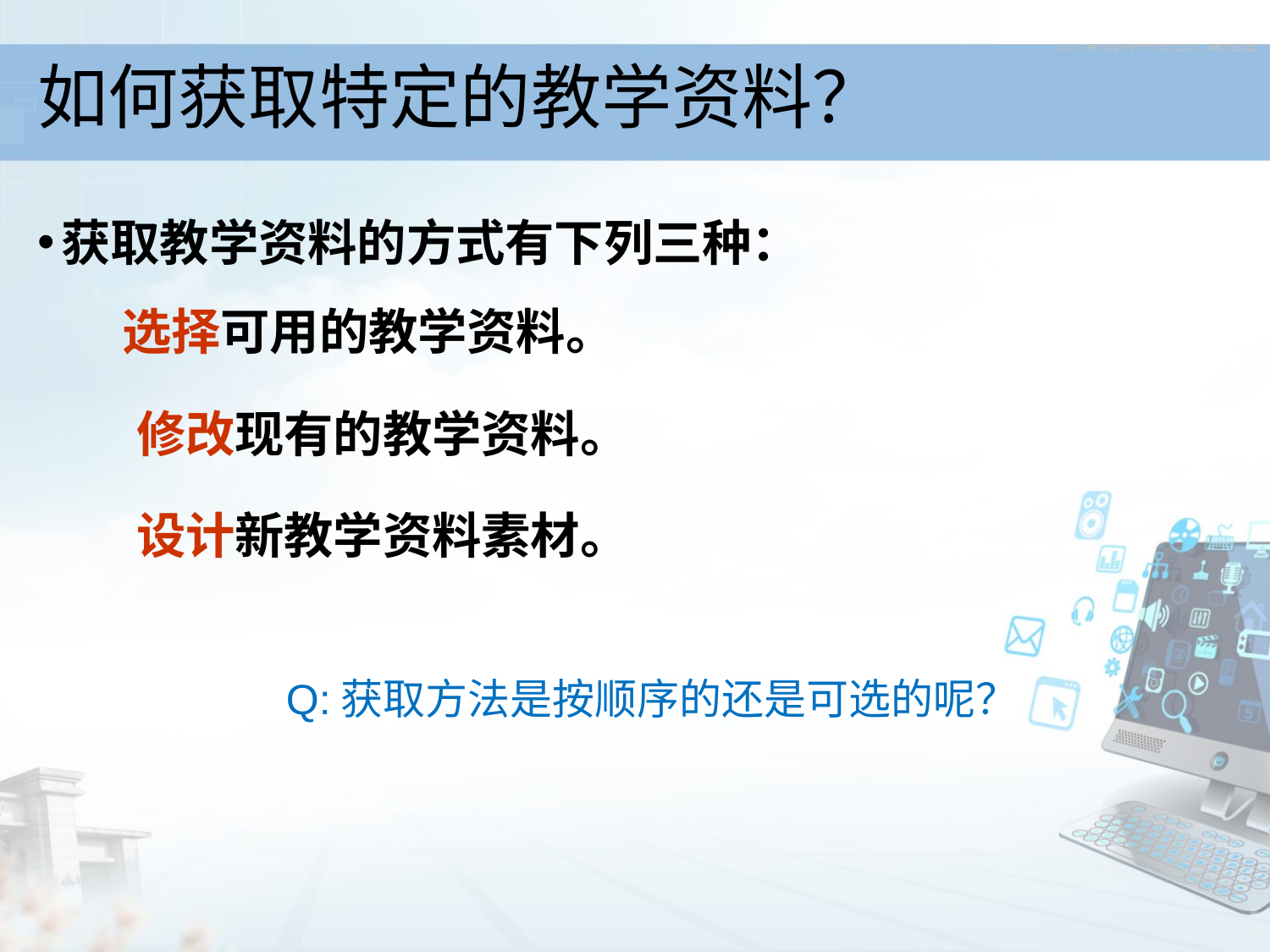

如何获取特定的教学资料？
获取教学资料的方式有下列三种：
　 选择可用的教学资料。
　　修改现有的教学资料。
　　设计新教学资料素材。

Q:获取方法是按顺序的还是可选的呢？